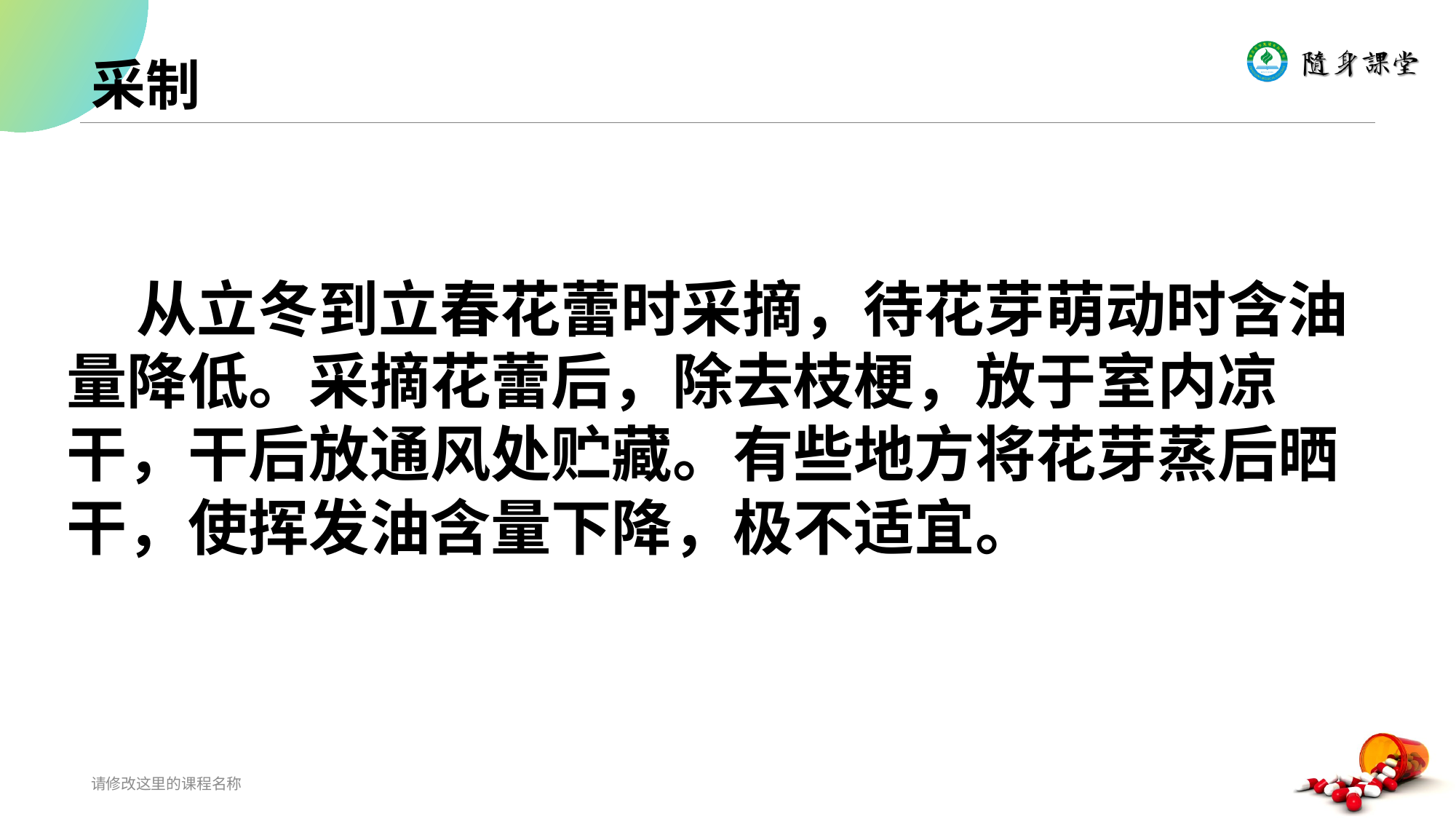

# 采制

    从立冬到立春花蕾时采摘，待花芽萌动时含油量降低。采摘花蕾后，除去枝梗，放于室内凉干，干后放通风处贮藏。有些地方将花芽蒸后晒干，使挥发油含量下降，极不适宜。

请修改这里的课程名称
7